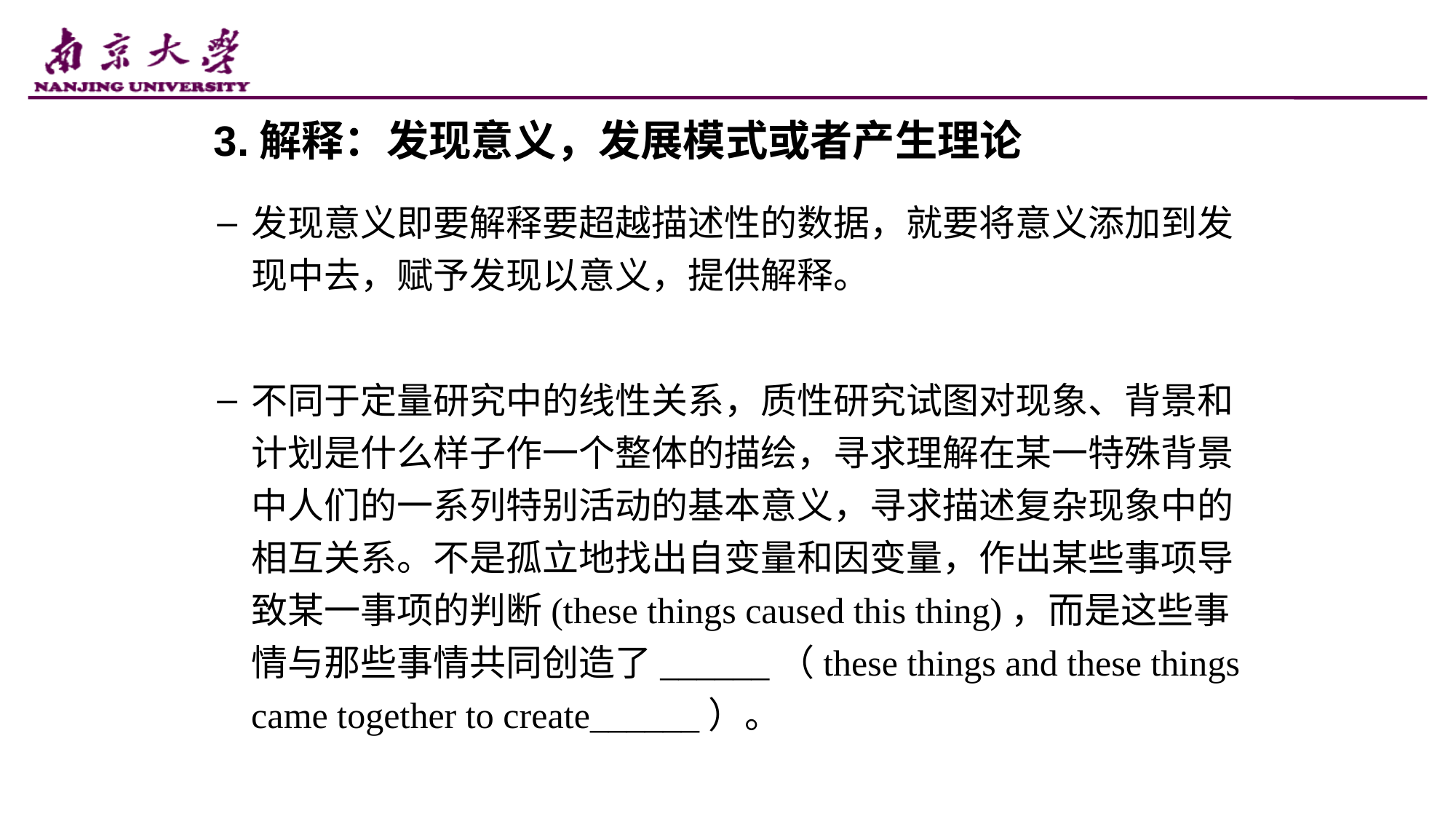

3.解释：发现意义，发展模式或者产生理论
发现意义即要解释要超越描述性的数据，就要将意义添加到发现中去，赋予发现以意义，提供解释。

不同于定量研究中的线性关系，质性研究试图对现象、背景和计划是什么样子作一个整体的描绘，寻求理解在某一特殊背景中人们的一系列特别活动的基本意义，寻求描述复杂现象中的相互关系。不是孤立地找出自变量和因变量，作出某些事项导致某一事项的判断(these things caused this thing)，而是这些事情与那些事情共同创造了______（these things and these things came together to create______）。